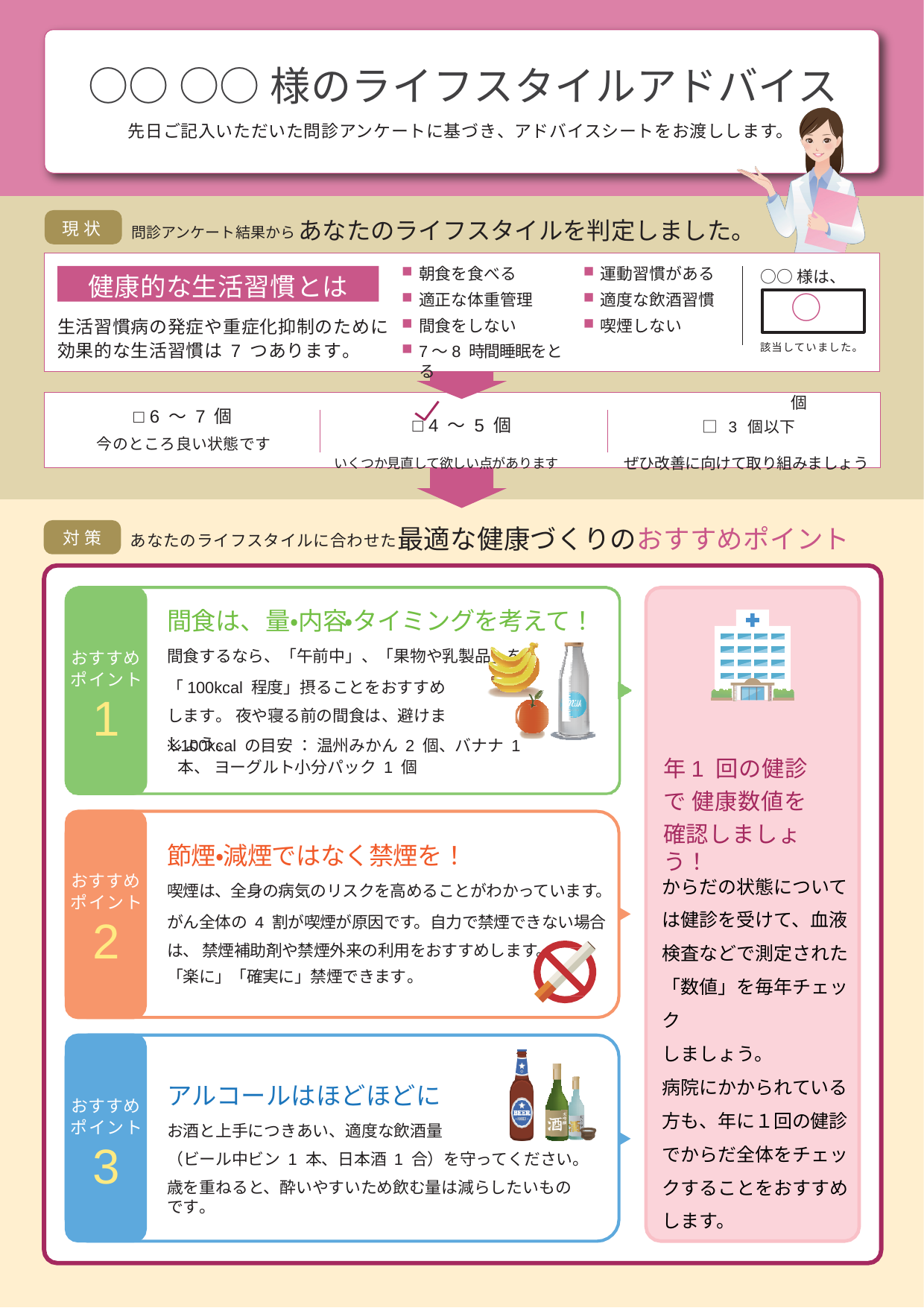

# ○○ ○○様のライフスタイルアドバイス
先日ご記入いただいた問診アンケートに基づき、アドバイスシートをお渡しします。

問診アンケート結果からあなたのライフスタイルを判定しました。
現 状
朝食を食べる
適正な体重管理
間食をしない
7～8 時間睡眠をとる
運動習慣がある
適度な飲酒習慣
喫煙しない
○○様は、
健康的な生活習慣とは

○	個

生活習慣病の発症や重症化抑制のために
効果的な生活習慣は 7 つあります。	該当していました。
□ 4～5個	□ 3 個以下
いくつか見直して欲しい点があります	ぜひ改善に向けて取り組みましょう
□ 6～7個
今のところ良い状態です

あなたのライフスタイルに合わせた最適な健康づくりのおすすめポイント

対 策
間食は、量・内容・タイミングを考えて！
間食するなら、「午前中」、「果物や乳製品」を
「100kcal 程度」摂ることをおすすめします。 夜や寝る前の間食は、避けましょう。

おすすめ ポイント
1

※100kcal の目安 ： 温州みかん 2 個、バナナ 1 本、 ヨーグルト小分パック 1 個
年1 回の健診で 健康数値を
確認しましょう！
節煙・減煙ではなく禁煙を！
喫煙は、全身の病気のリスクを高めることがわかっています。
がん全体の 4 割が喫煙が原因です。自力で禁煙できない場合は、 禁煙補助剤や禁煙外来の利用をおすすめします。
「楽に」「確実に」禁煙できます。
からだの状態について
は健診を受けて、血液検査などで測定された
「数値」を毎年チェック
しましょう。
病院にかかられている
方も、年に１回の健診
でからだ全体をチェッ
クすることをおすすめ
します。

おすすめ ポイント
2

アルコールはほどほどに
お酒と上手につきあい、適度な飲酒量
（ビール中ビン 1 本、日本酒 1 合）を守ってください。
歳を重ねると、酔いやすいため飲む量は減らしたいものです。

おすすめ ポイント
3